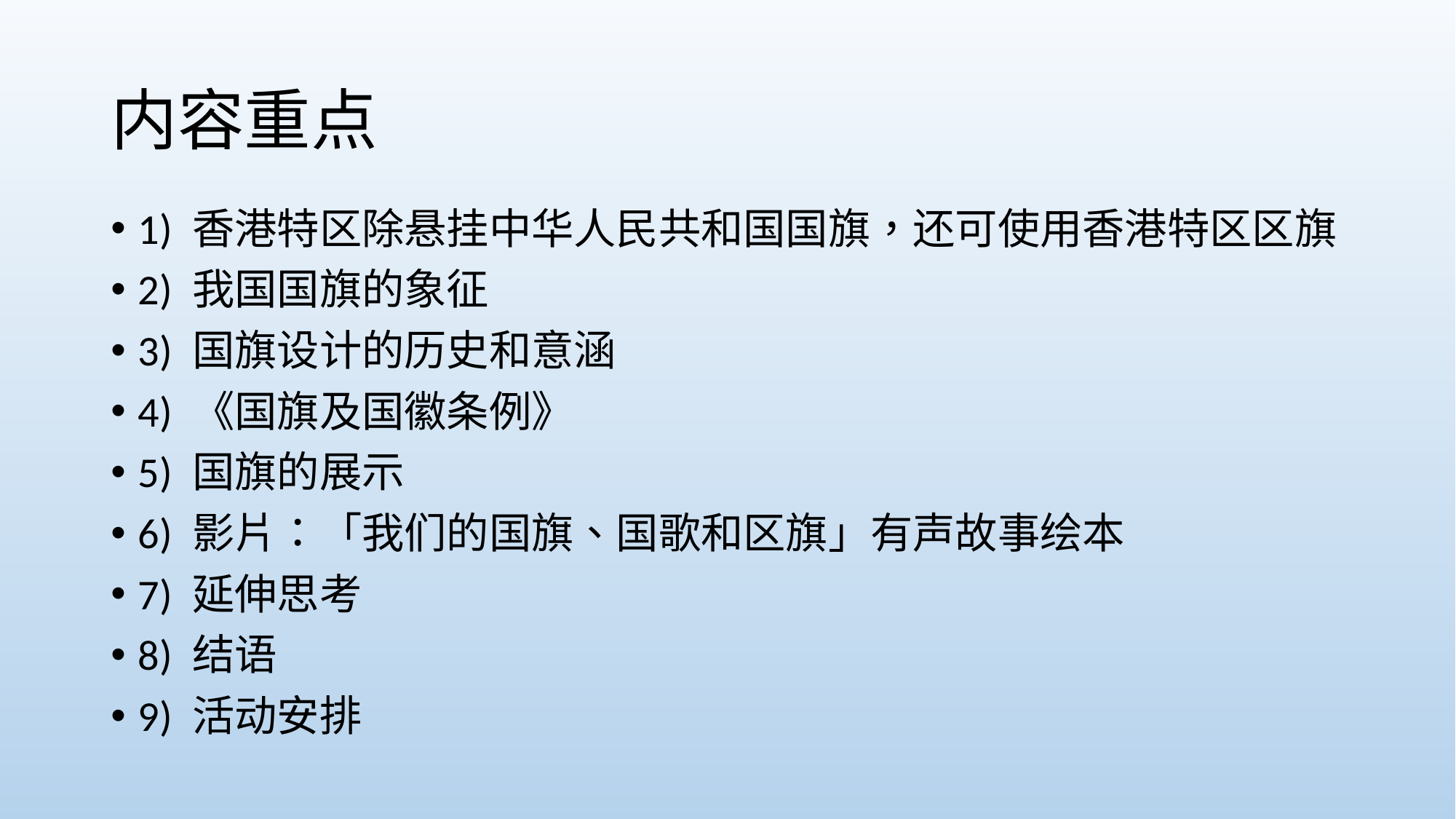

# 内容重点
1) 香港特区除悬挂中华人民共和国国旗，还可使用香港特区区旗
2) 我国国旗的象征
3) 国旗设计的历史和意涵
4) 《国旗及国徽条例》
5) 国旗的展示
6) 影片：「我们的国旗、国歌和区旗」有声故事绘本
7) 延伸思考
8) 结语
9) 活动安排